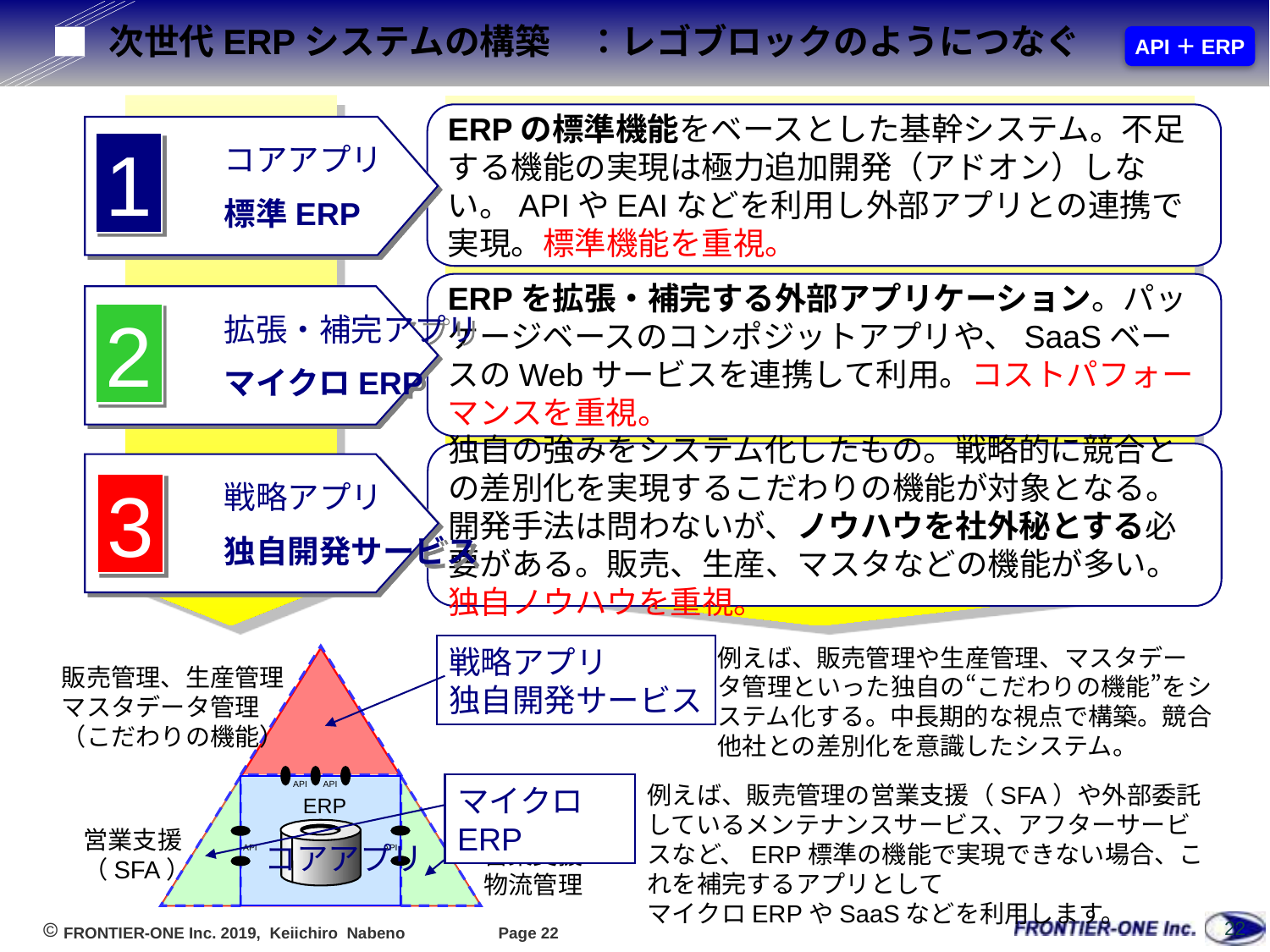

次世代ERPシステムの構築　：レゴブロックのようにつなぐ

API＋ERP
ERPの標準機能をベースとした基幹システム。不足する機能の実現は極力追加開発（アドオン）しない。APIやEAIなどを利用し外部アプリとの連携で実現。標準機能を重視。
　　　　コアアプリ
　　　　標準ERP
1

ERPを拡張・補完する外部アプリケーション。パッケージベースのコンポジットアプリや、SaaSベースのWebサービスを連携して利用。コストパフォーマンスを重視。
　　　　拡張・補完アプリ
　　　　マイクロERP
2
独自の強みをシステム化したもの。戦略的に競合との差別化を実現するこだわりの機能が対象となる。開発手法は問わないが、ノウハウを社外秘とする必要がある。販売、生産、マスタなどの機能が多い。独自ノウハウを重視。
　　　　戦略アプリ
　　　　独自開発サービス
3
戦略アプリ
独自開発サービス
例えば、販売管理や生産管理、マスタデータ管理といった独自の“こだわりの機能”をシステム化する。中長期的な視点で構築。競合他社との差別化を意識したシステム。

販売管理、生産管理
マスタデータ管理
（こだわりの機能）

ERP

API
API
API
API
例えば、販売管理の営業支援（SFA）や外部委託
しているメンテナンスサービス、アフターサービスなど、ERP標準の機能で実現できない場合、これを補完するアプリとして
マイクロERPやSaaSなどを利用します。
マイクロERP

営業支援
（SFA）
コアアプリ
営業支援
物流管理
22